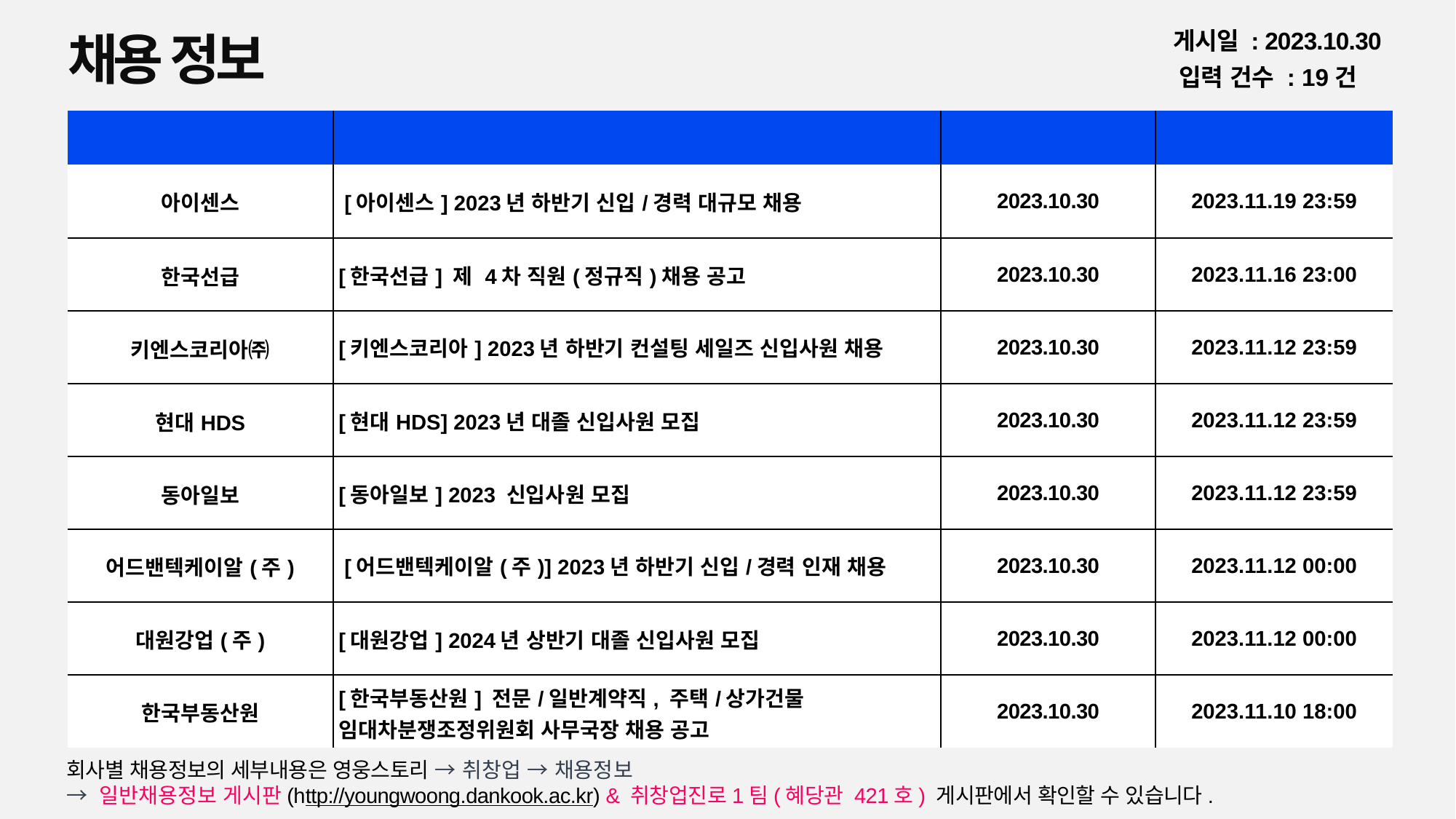

채용 정보
게시일 : 2023.10.30
입력 건수 : 19건
| 회사명 | 공고명 | 등록일 | 마감일 |
| --- | --- | --- | --- |
| 아이센스 | [아이센스] 2023년 하반기 신입/경력 대규모 채용 | 2023.10.30 | 2023.11.19 23:59 |
| 한국선급 | [한국선급] 제 4차 직원(정규직)채용 공고 | 2023.10.30 | 2023.11.16 23:00 |
| 키엔스코리아㈜ | [키엔스코리아] 2023년 하반기 컨설팅 세일즈 신입사원 채용 | 2023.10.30 | 2023.11.12 23:59 |
| 현대HDS | [현대HDS] 2023년 대졸 신입사원 모집 | 2023.10.30 | 2023.11.12 23:59 |
| 동아일보 | [동아일보] 2023 신입사원 모집 | 2023.10.30 | 2023.11.12 23:59 |
| 어드밴텍케이알(주) | [어드밴텍케이알(주)] 2023년 하반기 신입/경력 인재 채용 | 2023.10.30 | 2023.11.12 00:00 |
| 대원강업(주) | [대원강업] 2024년 상반기 대졸 신입사원 모집 | 2023.10.30 | 2023.11.12 00:00 |
| 한국부동산원 | [한국부동산원] 전문/일반계약직, 주택/상가건물 임대차분쟁조정위원회 사무국장 채용 공고 | 2023.10.30 | 2023.11.10 18:00 |
회사별 채용정보의 세부내용은 영웅스토리 → 취창업 → 채용정보
→ 일반채용정보 게시판(http://youngwoong.dankook.ac.kr) & 취창업진로1팀(혜당관 421호) 게시판에서 확인할 수 있습니다.